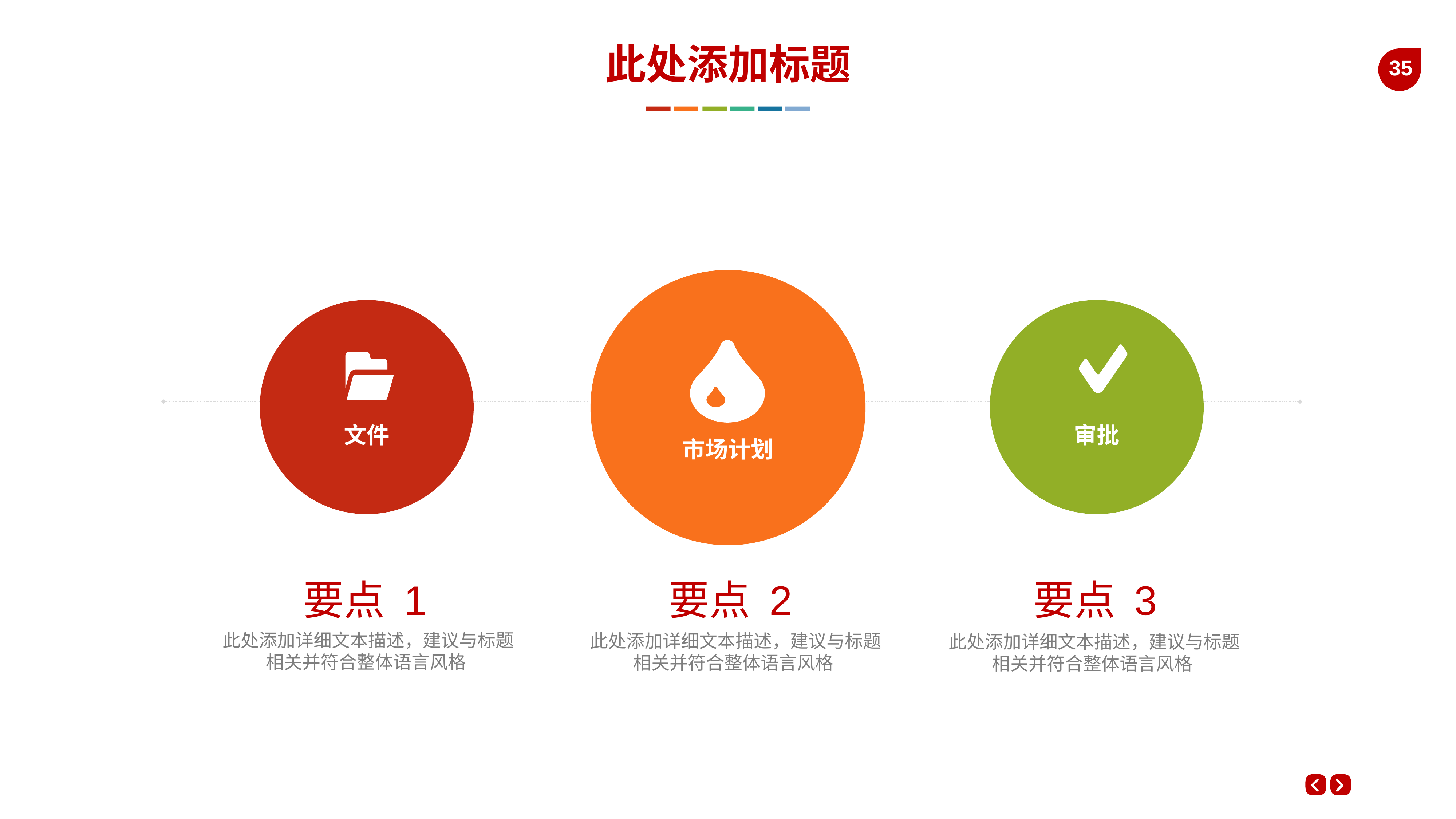

此处添加标题

市场计划

文件

审批

要点 1
要点 2
要点 3
此处添加详细文本描述，建议与标题相关并符合整体语言风格
此处添加详细文本描述，建议与标题相关并符合整体语言风格
此处添加详细文本描述，建议与标题相关并符合整体语言风格